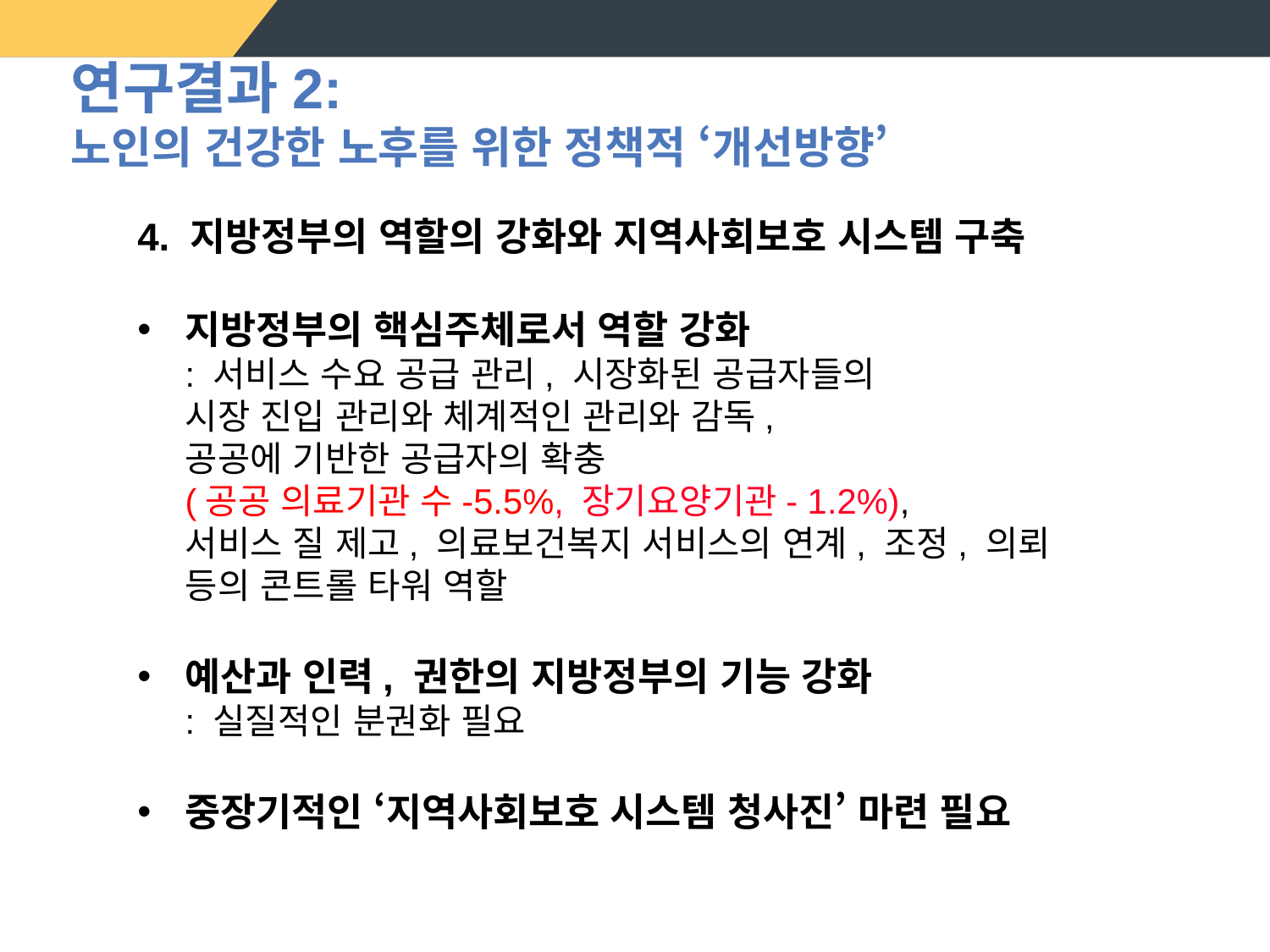

연구결과2:
노인의 건강한 노후를 위한 정책적 ‘개선방향’
4. 지방정부의 역할의 강화와 지역사회보호 시스템 구축

지방정부의 핵심주체로서 역할 강화
: 서비스 수요 공급 관리, 시장화된 공급자들의
시장 진입 관리와 체계적인 관리와 감독,
공공에 기반한 공급자의 확충
(공공 의료기관 수-5.5%, 장기요양기관- 1.2%),
서비스 질 제고, 의료보건복지 서비스의 연계, 조정, 의뢰 등의 콘트롤 타워 역할

예산과 인력, 권한의 지방정부의 기능 강화
: 실질적인 분권화 필요

중장기적인 ‘지역사회보호 시스템 청사진’ 마련 필요